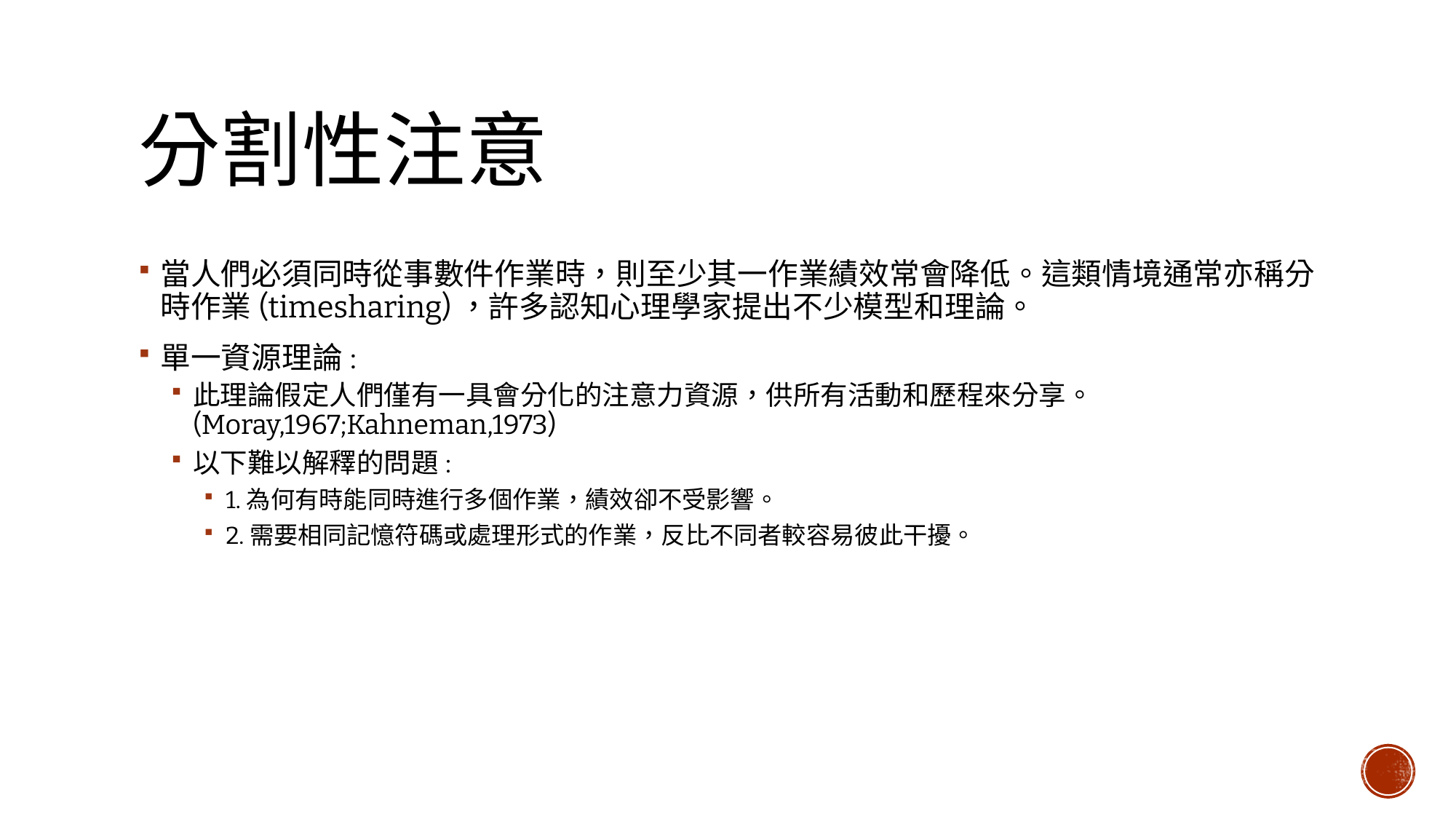

# 分割性注意
當人們必須同時從事數件作業時，則至少其一作業績效常會降低。這類情境通常亦稱分時作業(timesharing)，許多認知心理學家提出不少模型和理論。
單一資源理論:
此理論假定人們僅有一具會分化的注意力資源，供所有活動和歷程來分享。(Moray,1967;Kahneman,1973)
以下難以解釋的問題:
1.為何有時能同時進行多個作業，績效卻不受影響。
2.需要相同記憶符碼或處理形式的作業，反比不同者較容易彼此干擾。